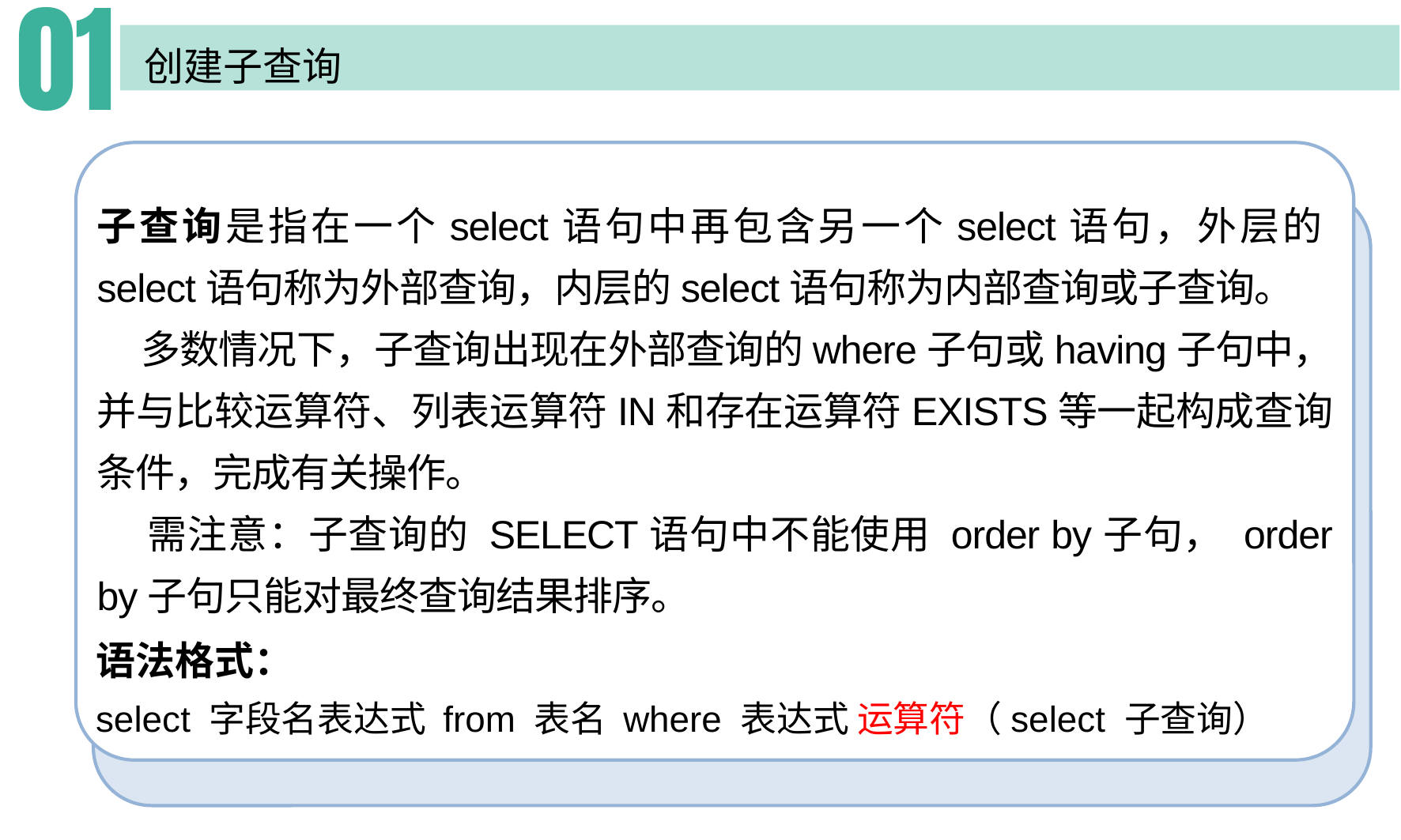

01

创建子查询

子查询是指在一个select语句中再包含另一个select语句，外层的select语句称为外部查询，内层的select语句称为内部查询或子查询。
    多数情况下，子查询出现在外部查询的where子句或having子句中，并与比较运算符、列表运算符IN和存在运算符EXISTS等一起构成查询条件，完成有关操作。
    需注意：子查询的 SELECT语句中不能使用 order by子句， order by子句只能对最终查询结果排序。
语法格式：
select 字段名表达式 from 表名 where 表达式 运算符（select 子查询）